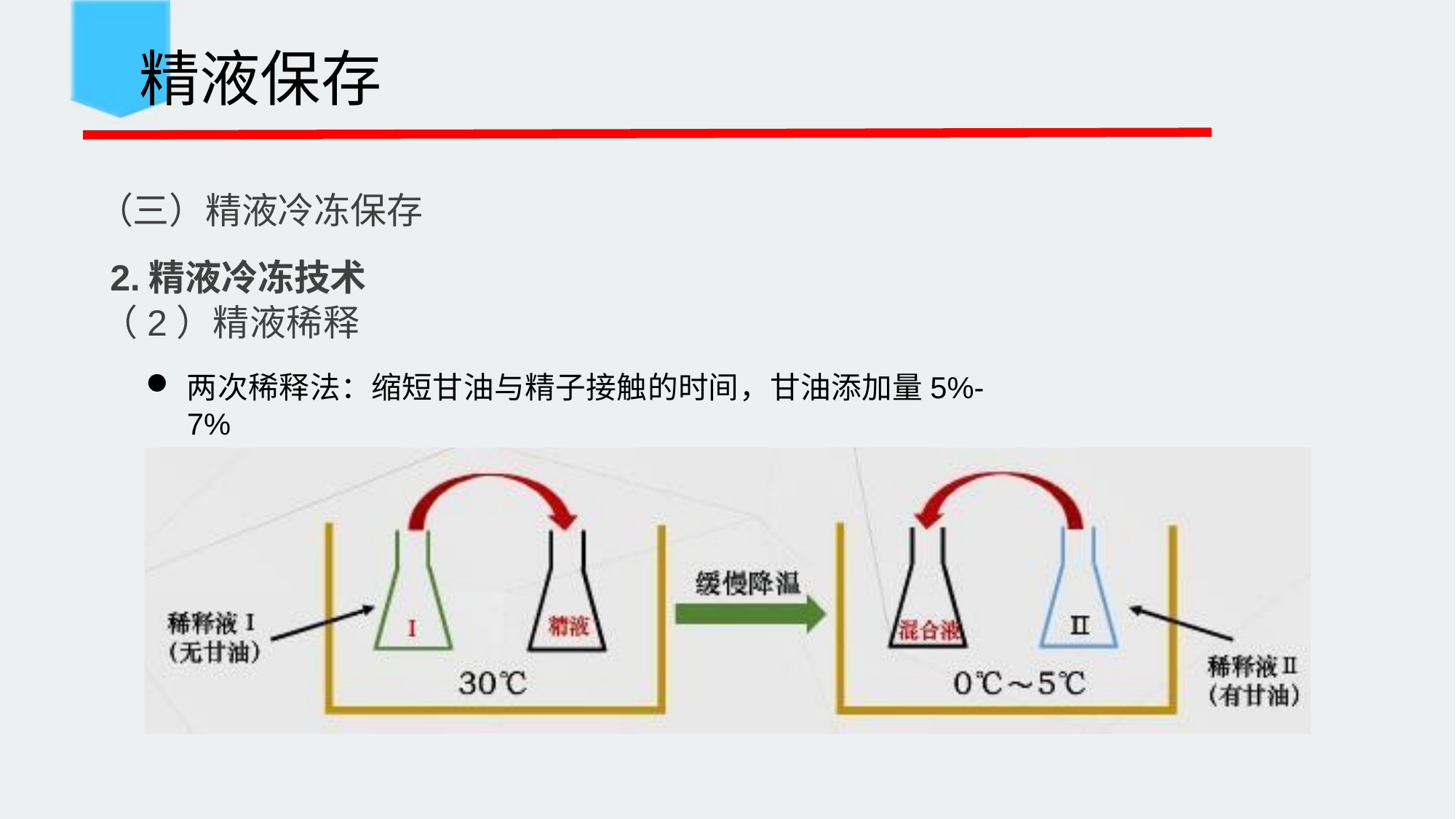

精液保存
 （三）精液冷冻保存
   2.精液冷冻技术

（2）精液稀释

两次稀释法：缩短甘油与精子接触的时间，甘油添加量5%-7%